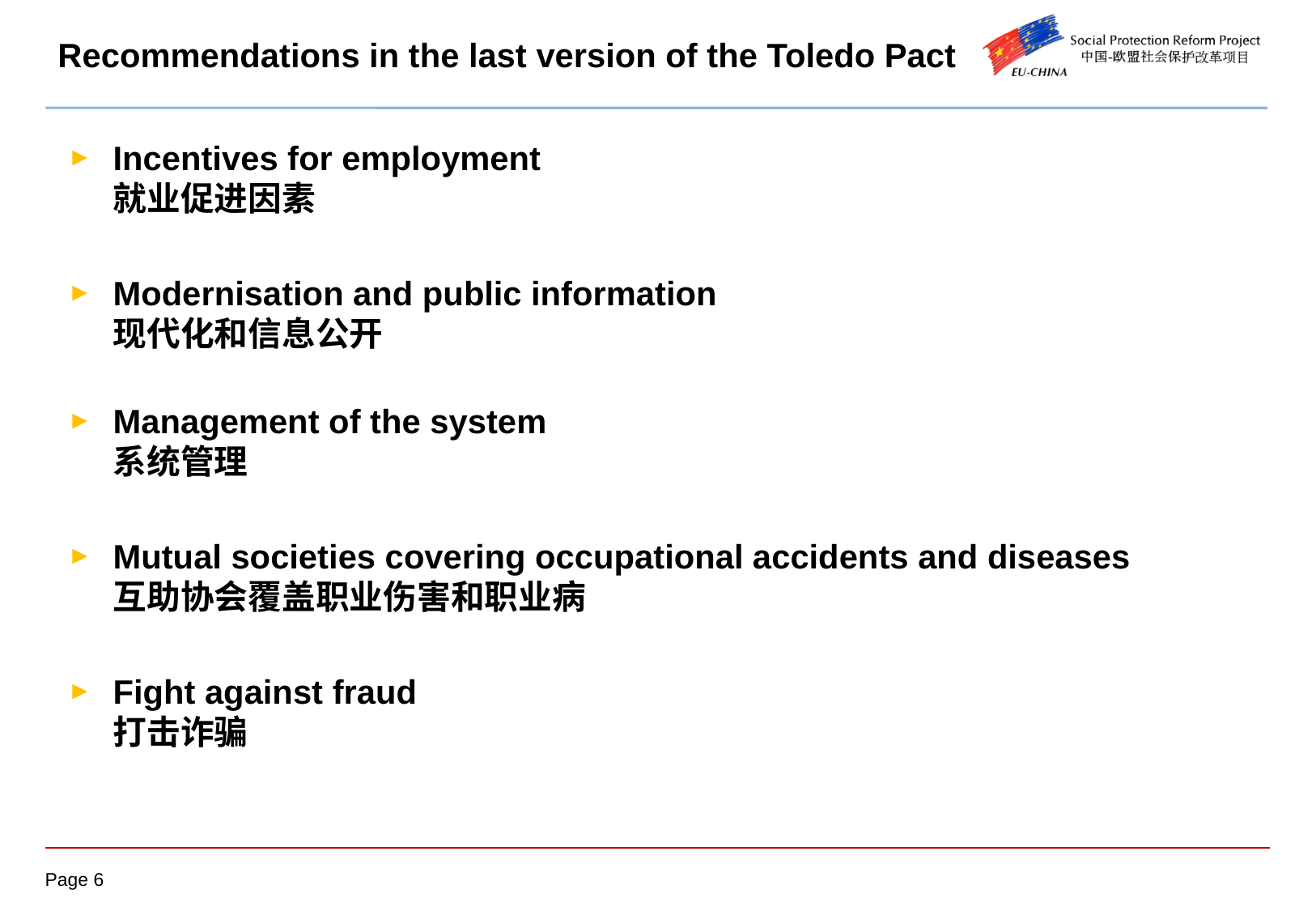

# Recommendations in the last version of the Toledo Pact
Incentives for employment
就业促进因素

Modernisation and public information
现代化和信息公开
Management of the system
系统管理

Mutual societies covering occupational accidents and diseases
互助协会覆盖职业伤害和职业病

Fight against fraud
打击诈骗